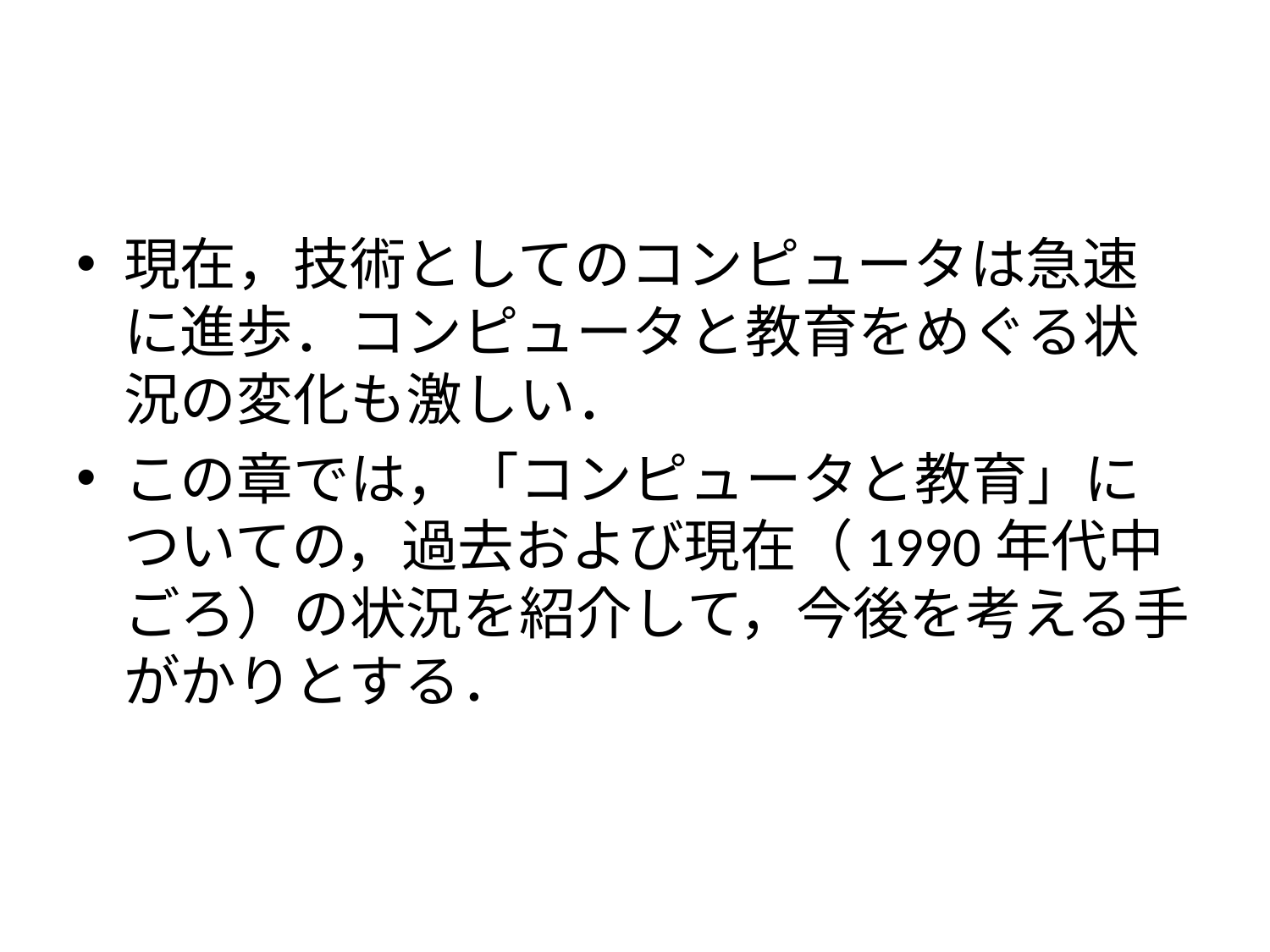

#
現在，技術としてのコンピュータは急速に進歩．コンピュータと教育をめぐる状況の変化も激しい．
この章では，「コンピュータと教育」についての，過去および現在（1990年代中ごろ）の状況を紹介して，今後を考える手がかりとする．